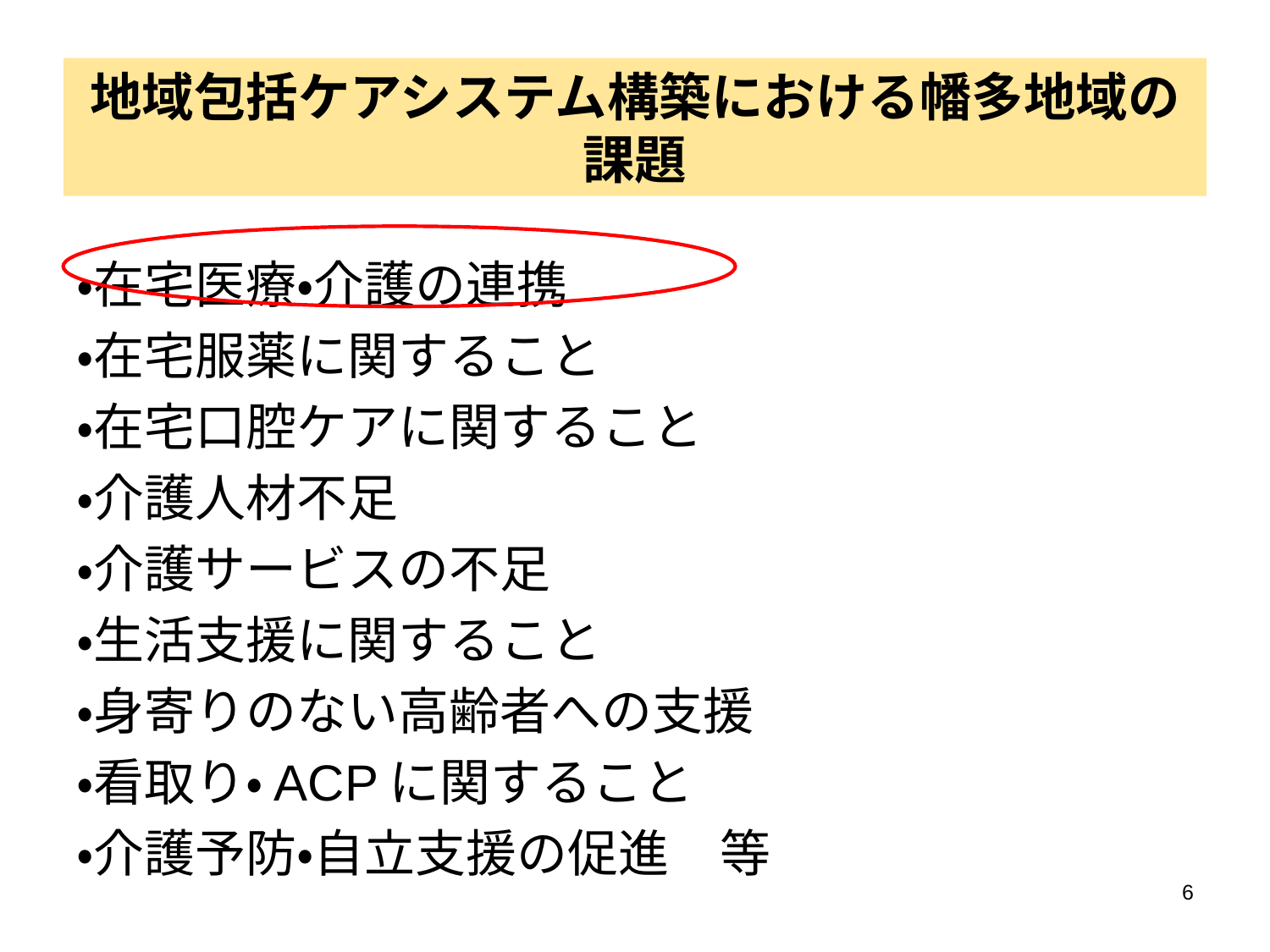

# 地域包括ケアシステム構築における幡多地域の課題

・在宅医療・介護の連携
・在宅服薬に関すること
・在宅口腔ケアに関すること
・介護人材不足
・介護サービスの不足
・生活支援に関すること
・身寄りのない高齢者への支援
・看取り・ACPに関すること
・介護予防・自立支援の促進　等

6